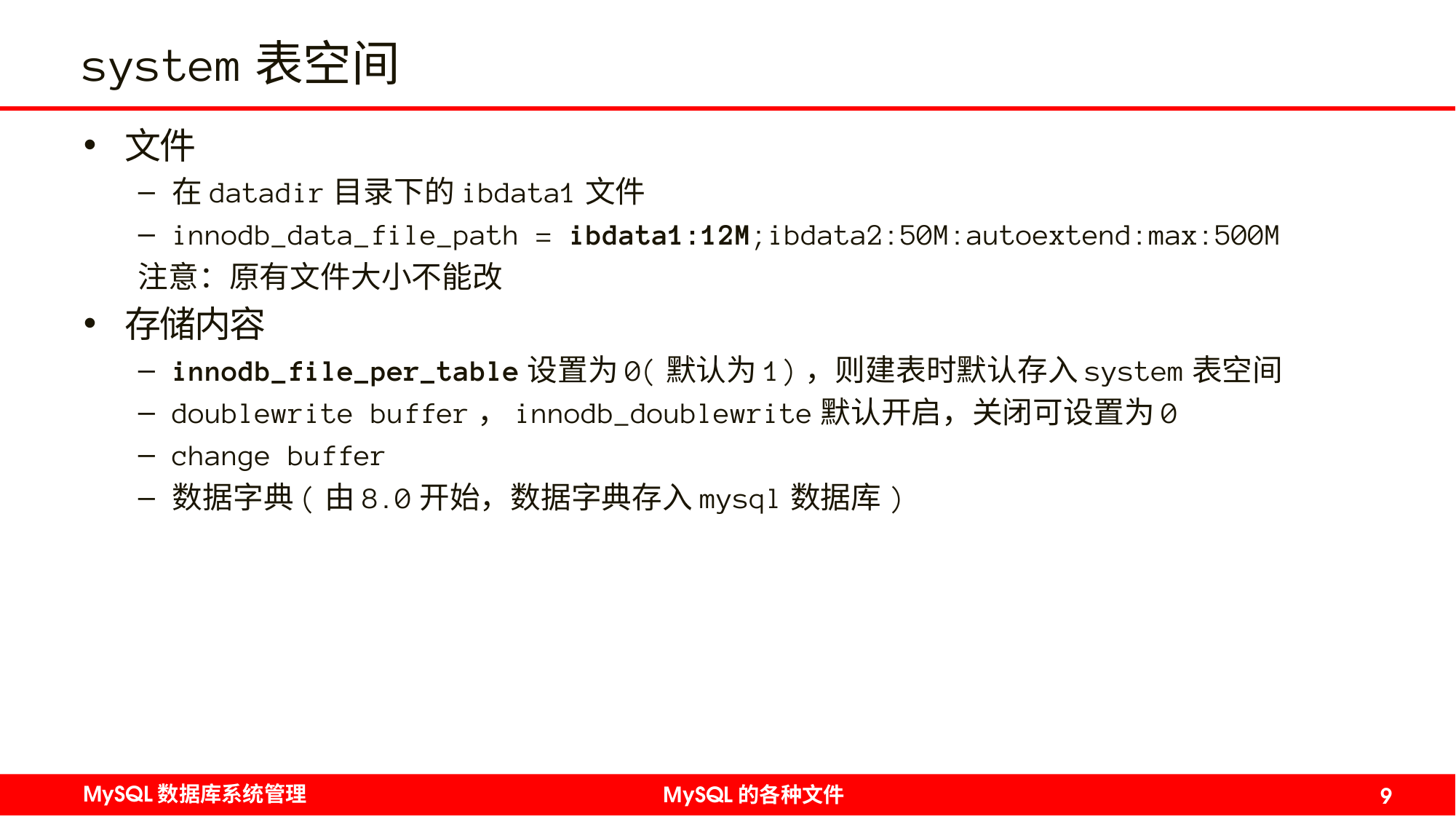

# system表空间
文件
在datadir目录下的ibdata1文件
innodb_data_file_path = ibdata1:12M;ibdata2:50M:autoextend:max:500M
注意：原有文件大小不能改
存储内容
innodb_file_per_table设置为0(默认为1)，则建表时默认存入system表空间
doublewrite buffer，innodb_doublewrite默认开启，关闭可设置为0
change buffer
数据字典(由8.0开始，数据字典存入mysql数据库)